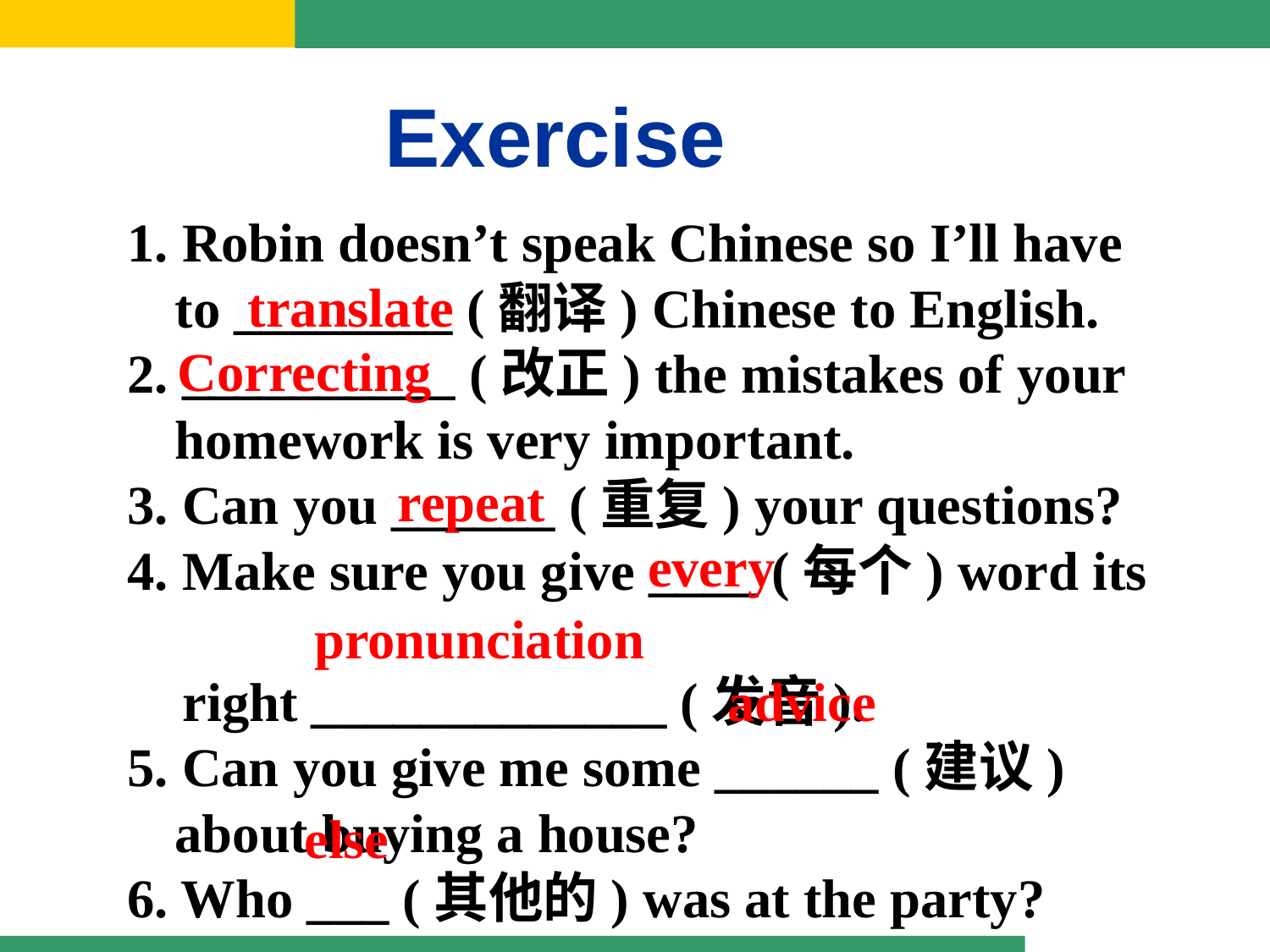

Exercise
1. Robin doesn’t speak Chinese so I’ll have to ________ (翻译) Chinese to English.
2. __________ (改正) the mistakes of your homework is very important.
3. Can you ______ (重复) your questions?
4. Make sure you give ____ (每个) word its
    right _____________ (发音).
5. Can you give me some ______ (建议) about buying a house?
6. Who ___ (其他的) was at the party?
translate
Correcting
repeat
every
pronunciation
advice
else